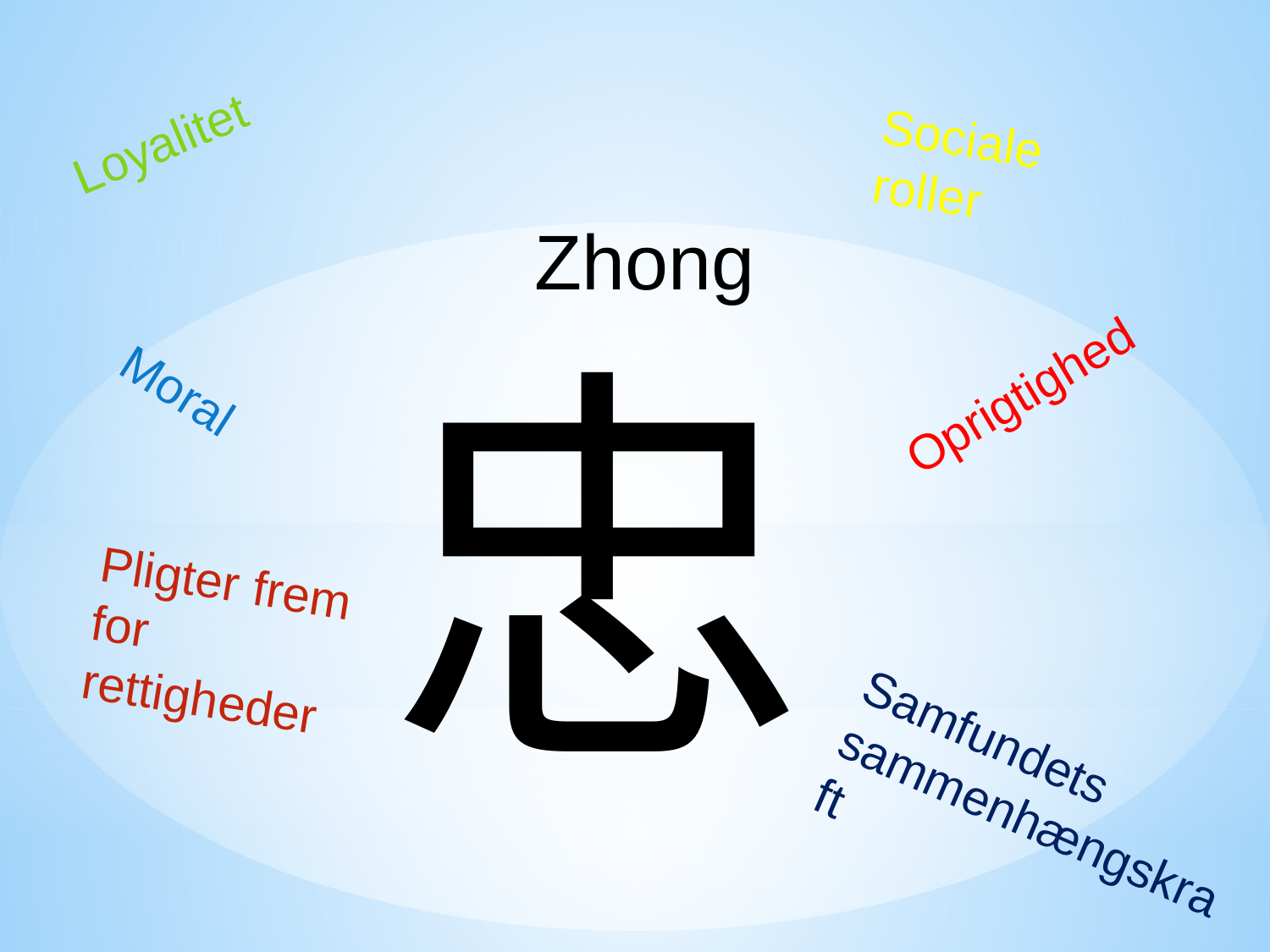

Loyalitet
Sociale roller
Zhong
忠

Oprigtighed
Moral
Pligter frem for rettigheder
Samfundets sammenhængskraft